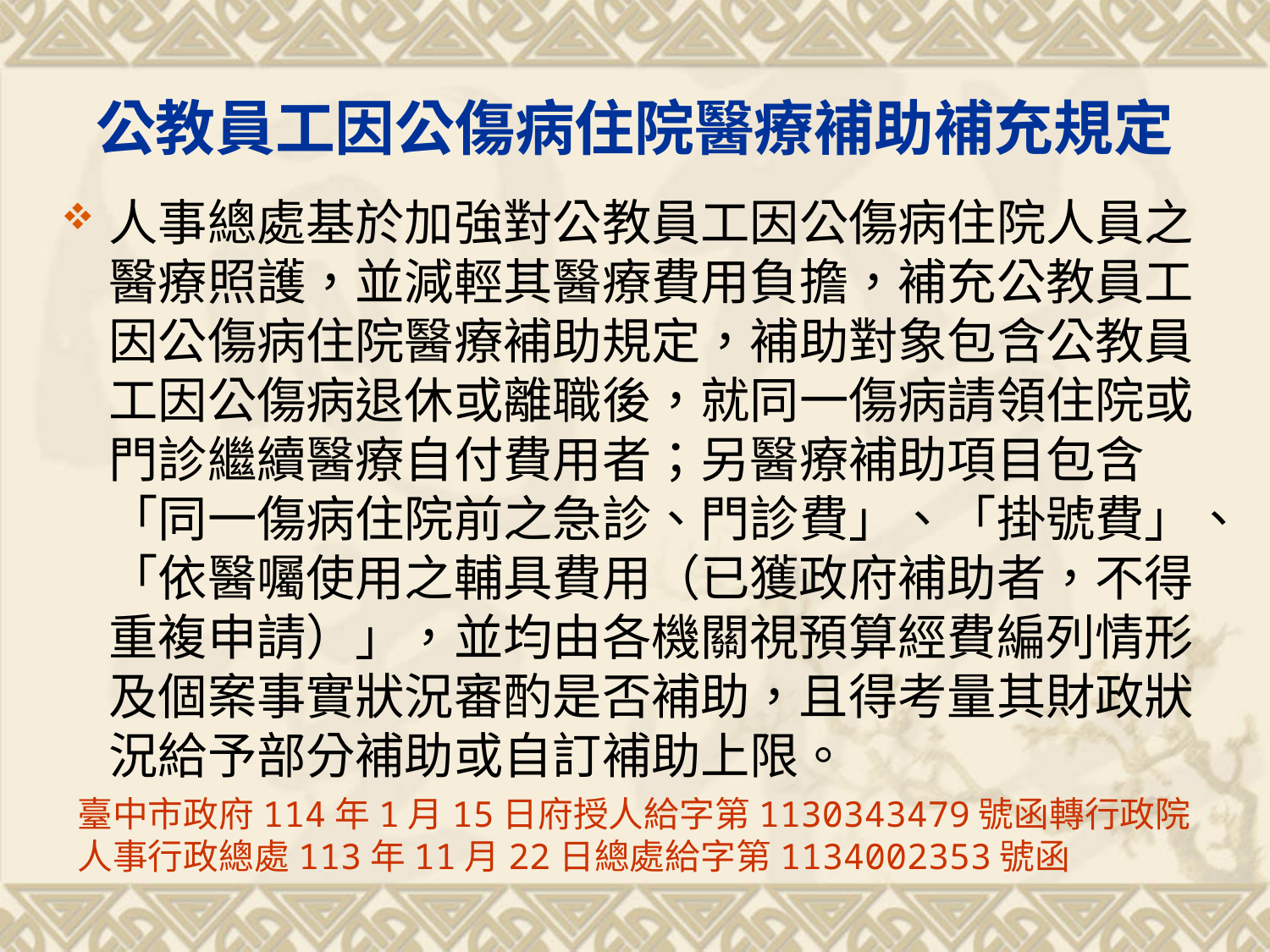

公教員工因公傷病住院醫療補助補充規定
人事總處基於加強對公教員工因公傷病住院人員之醫療照護，並減輕其醫療費用負擔，補充公教員工因公傷病住院醫療補助規定，補助對象包含公教員工因公傷病退休或離職後，就同一傷病請領住院或門診繼續醫療自付費用者；另醫療補助項目包含「同一傷病住院前之急診、門診費」、「掛號費」、「依醫囑使用之輔具費用（已獲政府補助者，不得重複申請）」，並均由各機關視預算經費編列情形及個案事實狀況審酌是否補助，且得考量其財政狀況給予部分補助或自訂補助上限。
臺中市政府114年1月15日府授人給字第1130343479號函轉行政院人事行政總處113年11月22日總處給字第1134002353號函